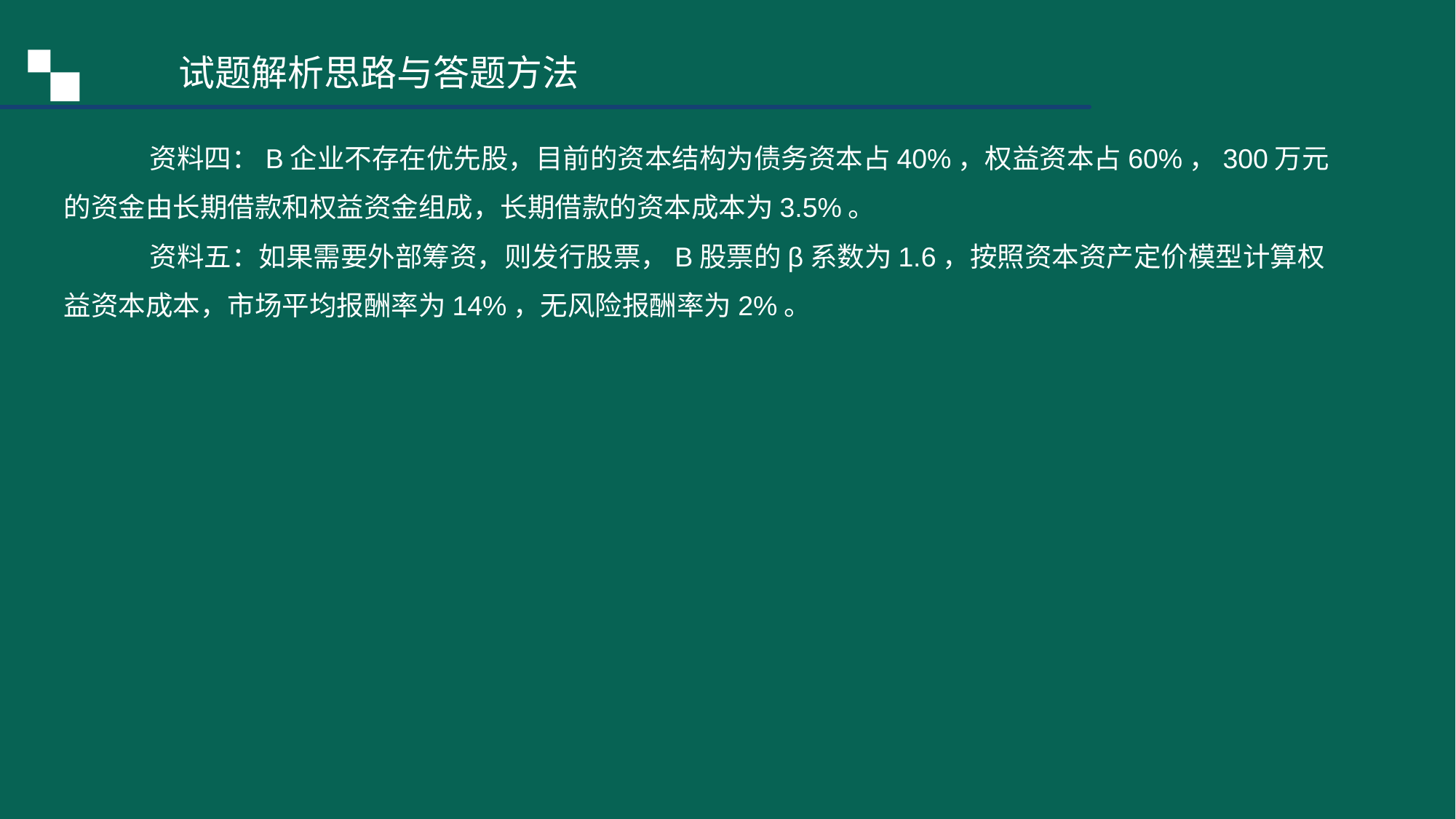

试题解析思路与答题方法
资料四：B企业不存在优先股，目前的资本结构为债务资本占40%，权益资本占60%，300万元的资金由长期借款和权益资金组成，长期借款的资本成本为3.5%。
资料五：如果需要外部筹资，则发行股票，B股票的β系数为1.6，按照资本资产定价模型计算权益资本成本，市场平均报酬率为14%，无风险报酬率为2%。